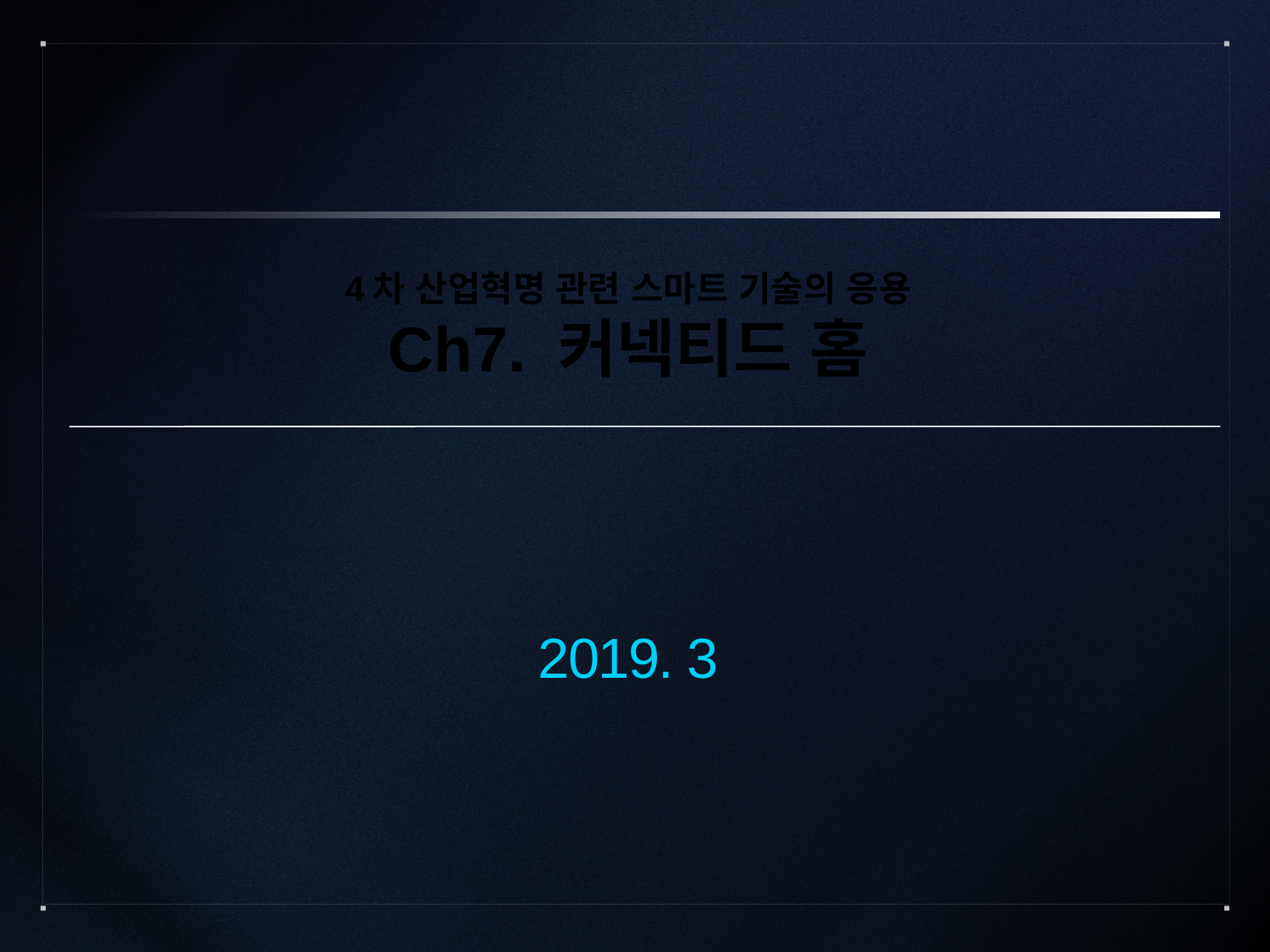

4차 산업혁명 관련 스마트 기술의 응용
Ch7. 커넥티드 홈
2019. 3